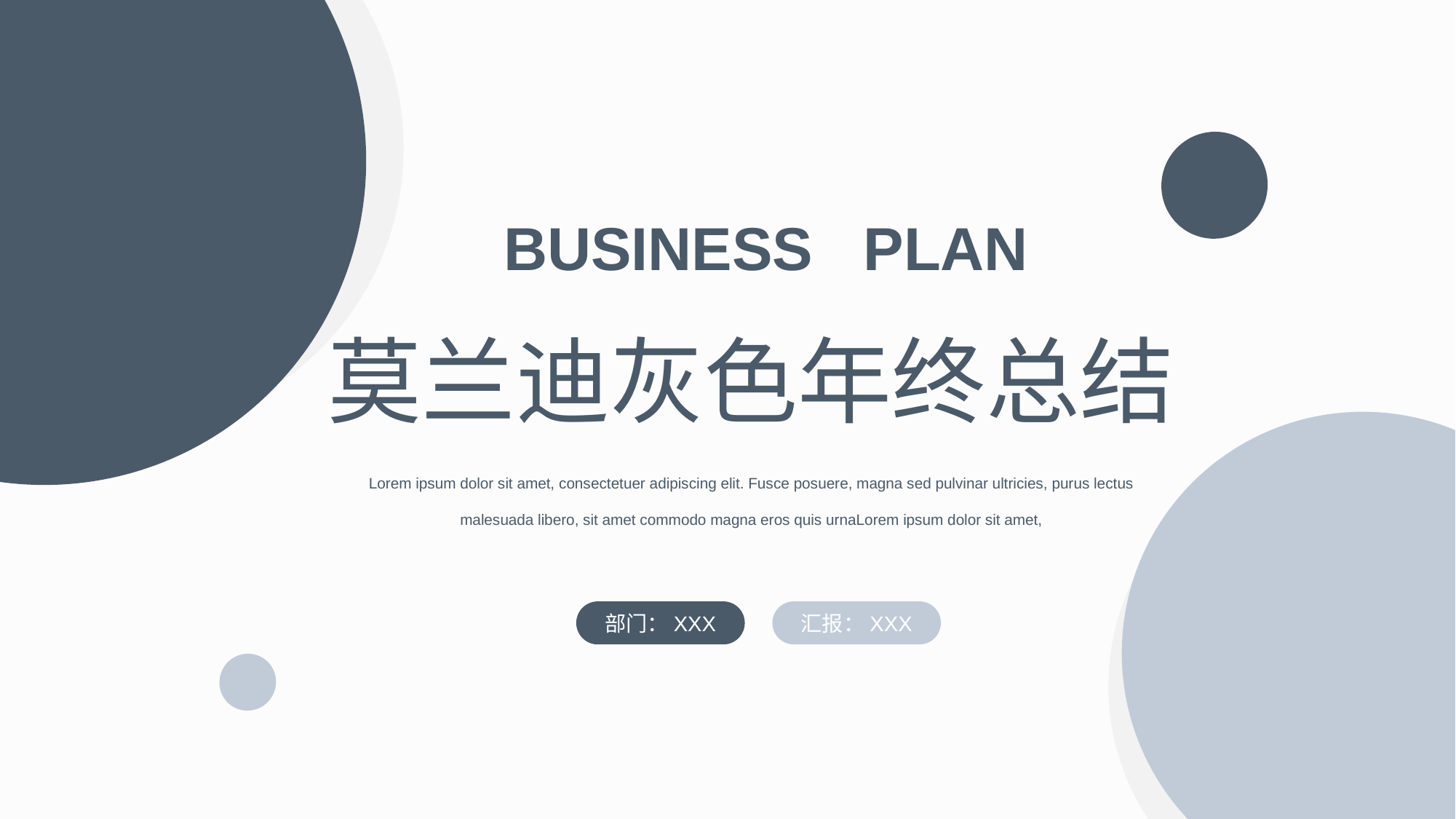

BUSINESS   PLAN
莫兰迪灰色年终总结

Lorem ipsum dolor sit amet, consectetuer adipiscing elit. Fusce posuere, magna sed pulvinar ultricies, purus lectus malesuada libero, sit amet commodo magna eros quis urnaLorem ipsum dolor sit amet,
部门：XXX
汇报：XXX